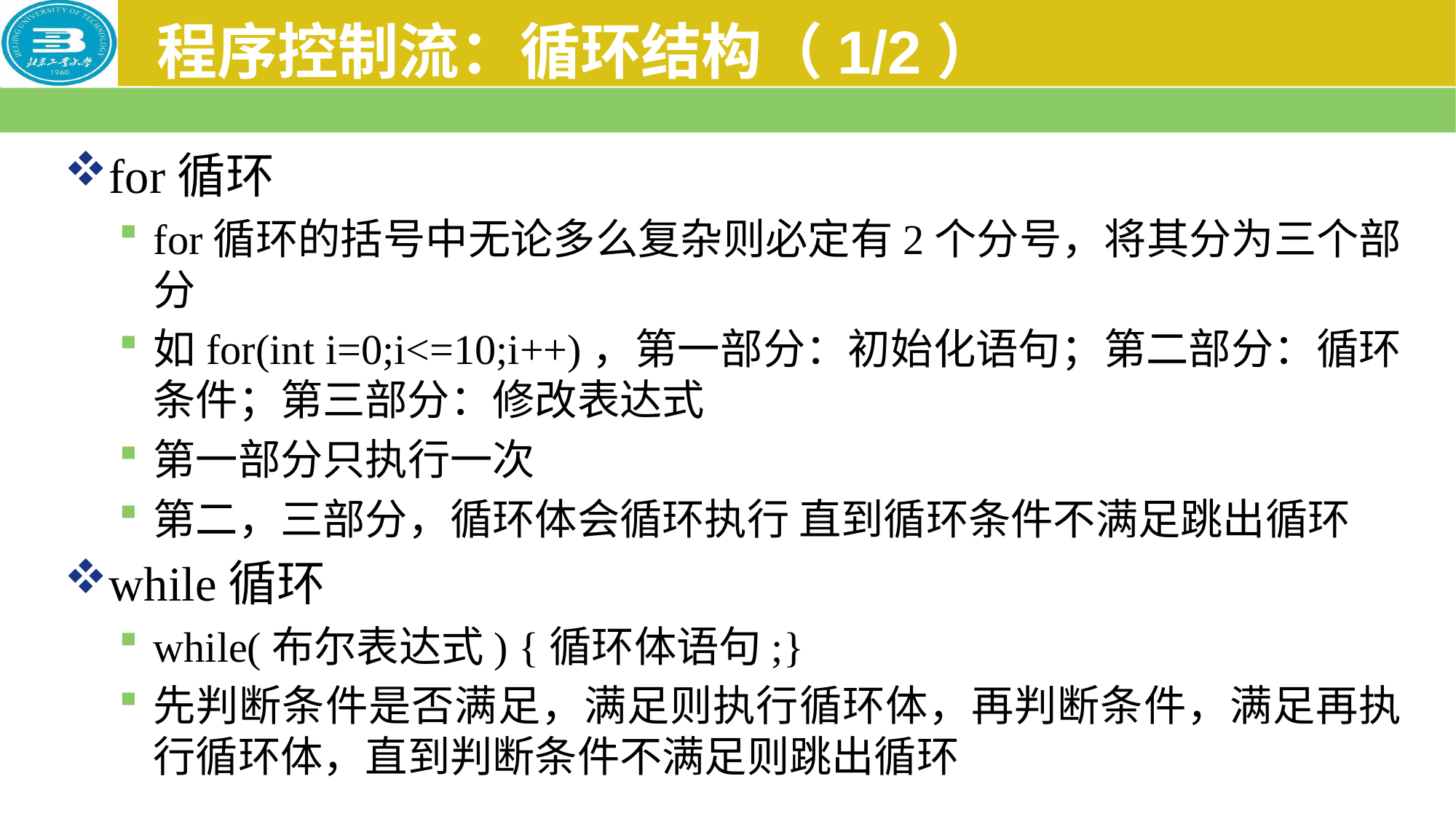

# 程序控制流：循环结构（1/2）
for循环
for循环的括号中无论多么复杂则必定有2个分号，将其分为三个部分
如for(int i=0;i<=10;i++)，第一部分：初始化语句；第二部分：循环条件；第三部分：修改表达式
第一部分只执行一次
第二，三部分，循环体会循环执行 直到循环条件不满足跳出循环
while循环
while(布尔表达式) {循环体语句;}
先判断条件是否满足，满足则执行循环体，再判断条件，满足再执行循环体，直到判断条件不满足则跳出循环